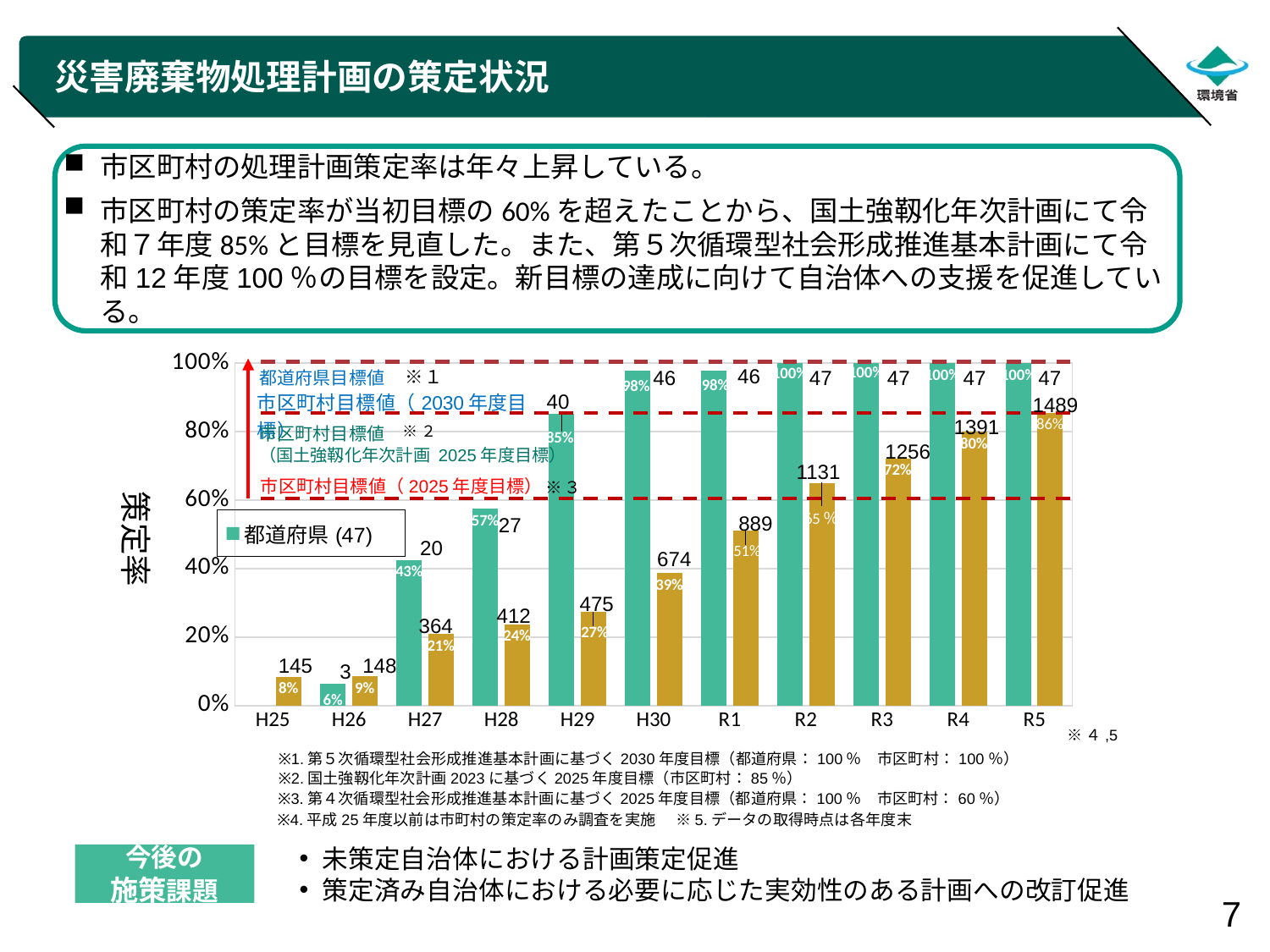

# 災害廃棄物処理計画の策定状況
（第３回 令７年度災害廃棄物対策推進検討会資料から抜粋）
市区町村の処理計画策定率は年々上昇している。
市区町村の策定率が当初目標の60%を超えたことから、国土強靱化年次計画にて令和７年度85%と目標を見直した。また、第５次循環型社会形成推進基本計画にて令和12年度100％の目標を設定。新目標の達成に向けて自治体への支援を促進している。

### Chart

| Category | 都道府県(47) | 市区町村(1741) |
|---|---|---|
| H25 | None | 0.0832854681217691 |
| H26 | 0.06382978723404255 | 0.08500861573808156 |
| H27 | 0.425531914893617 | 0.20907524411257897 |
| H28 | 0.574468085106383 | 0.2366456059735784 |
| H29 | 0.851063829787234 | 0.27283170591614014 |
| H30 | 0.9787234042553191 | 0.3871338311315336 |
| R1 | 0.9787234042553191 | 0.5106260769672601 |
| R2 | 1.0 | 0.6496266513497989 |
| R3 | 1.0 | 0.7214244686961516 |
| R4 | 1.0 | 0.7989661114302126 |
| R5 | 1.0 | 0.855255600229753 |
46
47
47
47
47
46
都道府県目標値
40
1489
1391
※２
市区町村目標値
（国土強靱化年次計画 2025年度目標）
1256
1131
市区町村目標値（2025年度目標）
889
27
20
674
475
412
364
148
145
3
※４,5
※1.第５次循環型社会形成推進基本計画に基づく2030年度目標（都道府県：100％　市区町村：100％）
※2.国土強靱化年次計画2023に基づく2025年度目標（市区町村：85％）
※3.第４次循環型社会形成推進基本計画に基づく2025年度目標（都道府県：100％　市区町村：60％）
※4.平成25年度以前は市町村の策定率のみ調査を実施
　※5.データの取得時点は各年度末
未策定自治体における計画策定促進
策定済み自治体における必要に応じた実効性のある計画への改訂促進
今後の
施策課題